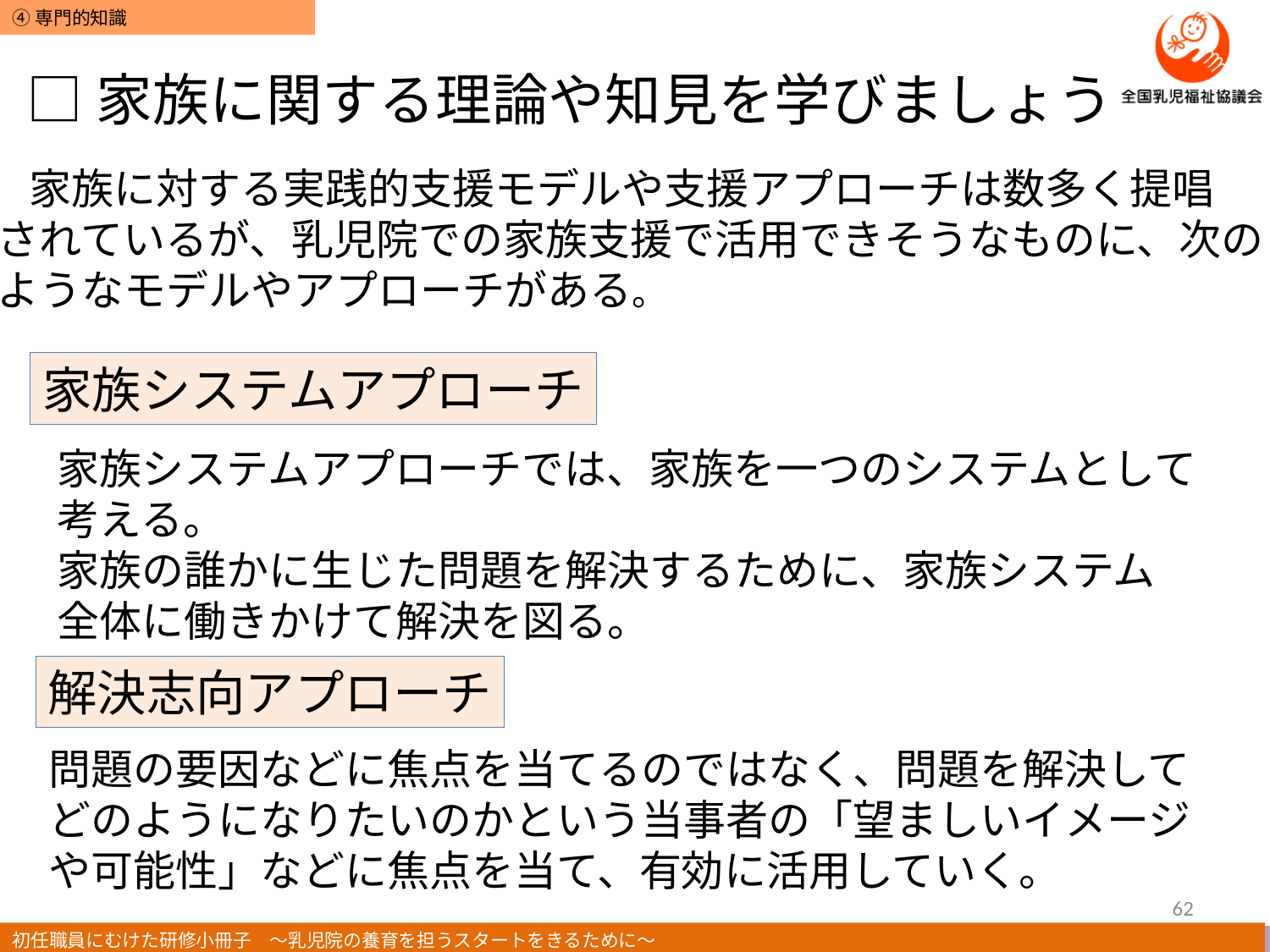

□家族に関する理論や知見を学びましょう
　家族に対する実践的支援モデルや支援アプローチは数多く提唱
されているが、乳児院での家族支援で活用できそうなものに、次の
ようなモデルやアプローチがある。
家族システムアプローチ
家族システムアプローチでは、家族を一つのシステムとして考える。
家族の誰かに生じた問題を解決するために、家族システム
全体に働きかけて解決を図る。
解決志向アプローチ
問題の要因などに焦点を当てるのではなく、問題を解決してどのようになりたいのかという当事者の「望ましいイメージや可能性」などに焦点を当て、有効に活用していく。
62